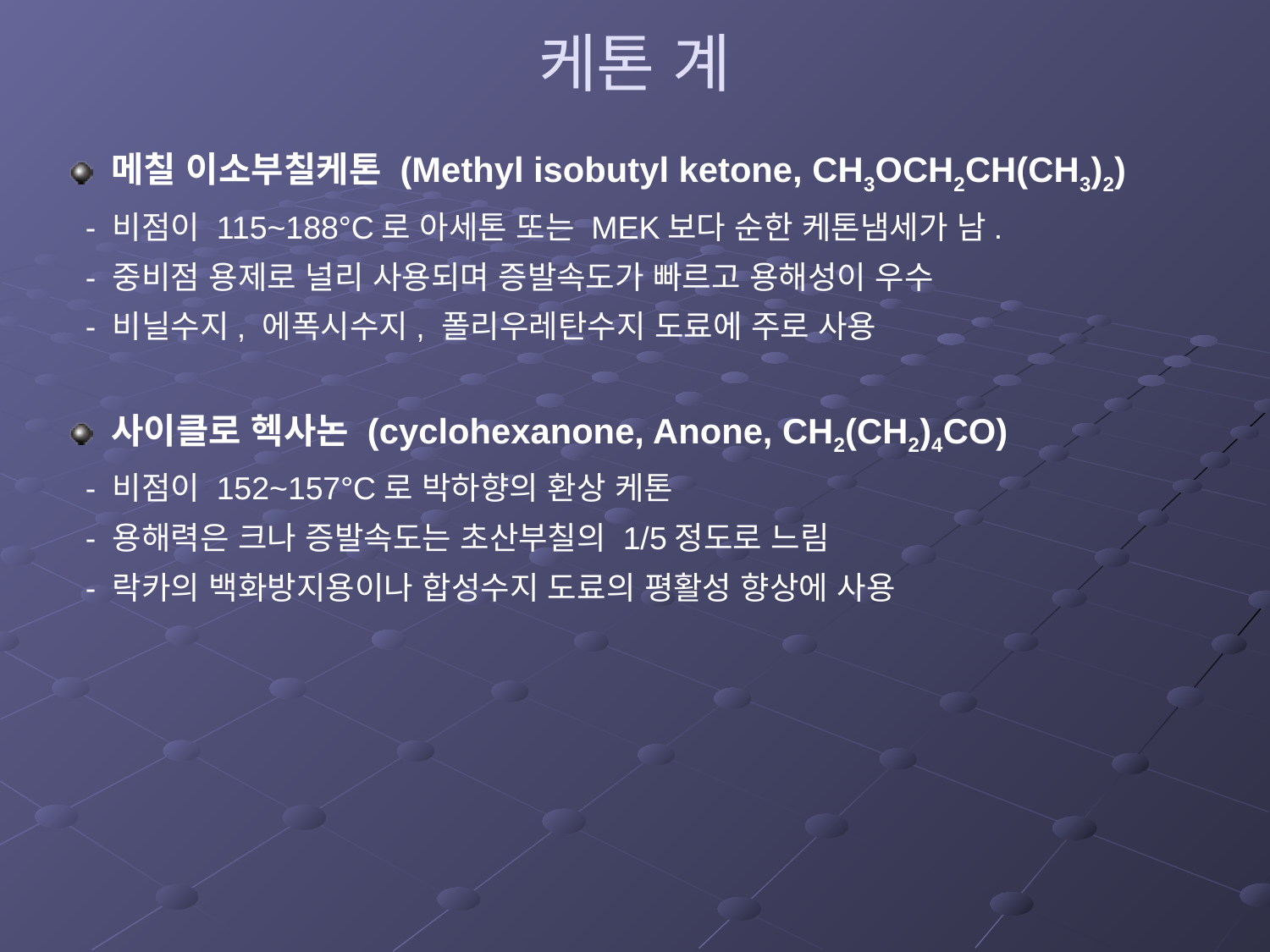

# 케톤 계
 메칠 이소부칠케톤 (Methyl isobutyl ketone, CH3OCH2CH(CH3)2)
  - 비점이 115~188°C로 아세톤 또는 MEK보다 순한 케톤냄세가 남.
  - 중비점 용제로 널리 사용되며 증발속도가 빠르고 용해성이 우수
  - 비닐수지, 에폭시수지, 폴리우레탄수지 도료에 주로 사용

 사이클로 헥사논 (cyclohexanone, Anone, CH2(CH2)4CO)
  - 비점이 152~157°C로 박하향의 환상 케톤
  - 용해력은 크나 증발속도는 초산부칠의 1/5정도로 느림
  - 락카의 백화방지용이나 합성수지 도료의 평활성 향상에 사용